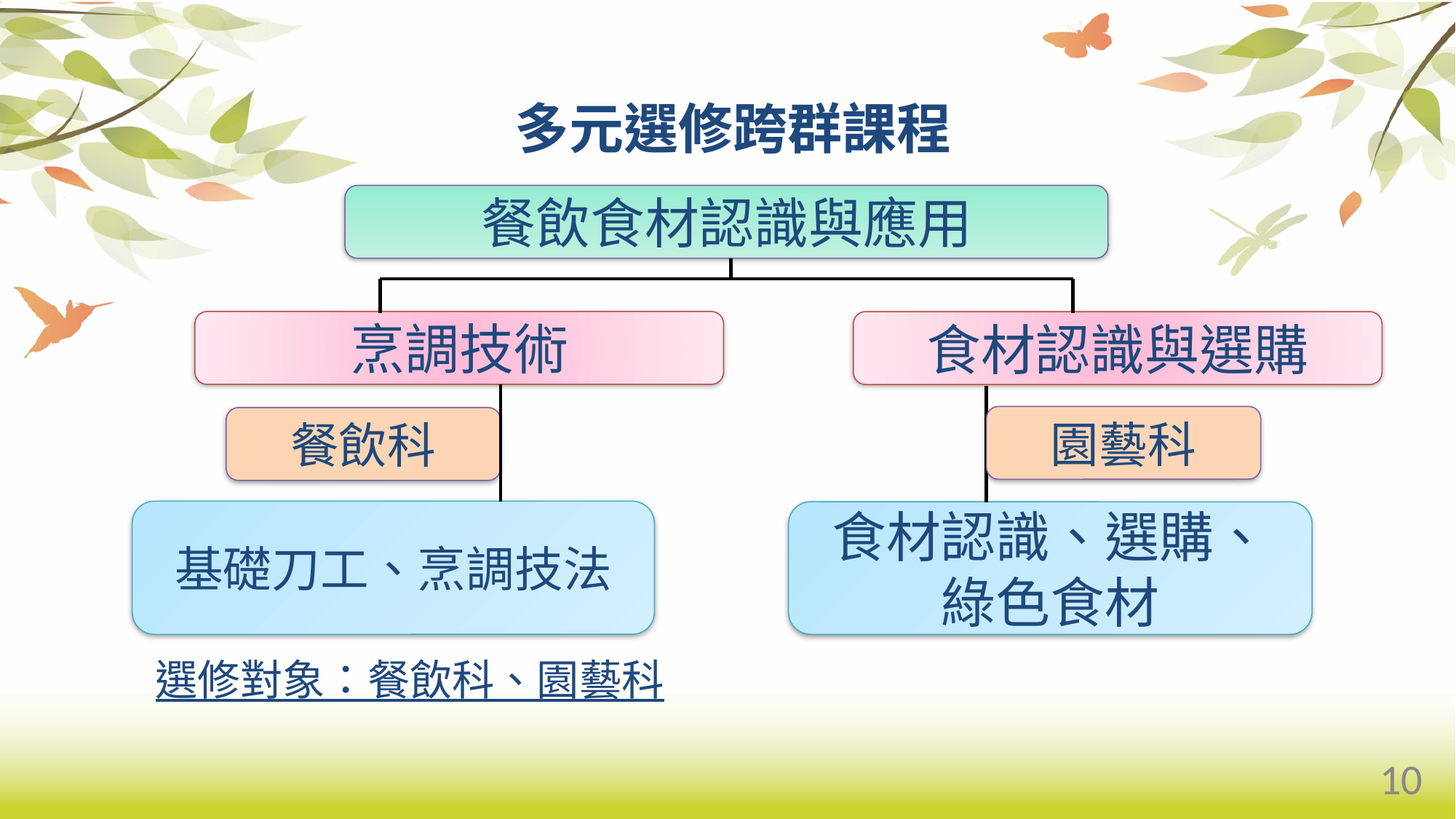

多元選修跨群課程
餐飲食材認識與應用
烹調技術
食材認識與選購
園藝科
餐飲科
基礎刀工、烹調技法
食材認識、選購、綠色食材
選修對象：餐飲科、園藝科
10